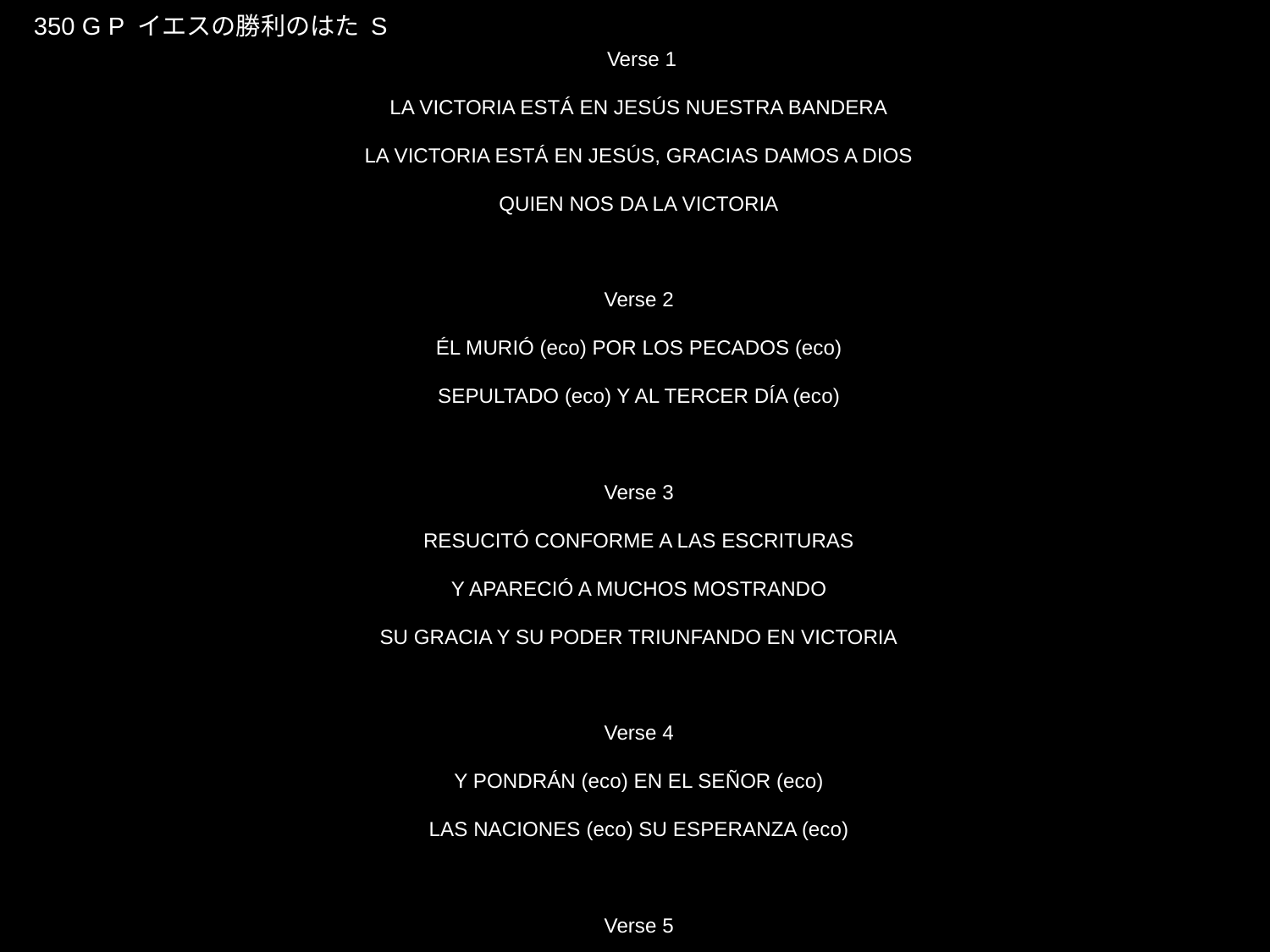

いえすのしょうりのはた
★P
350 G P イエスの勝利のはた S
 Verse 1
LA VICTORIA ESTÁ EN JESÚS NUESTRA BANDERA
LA VICTORIA ESTÁ EN JESÚS, GRACIAS DAMOS A DIOS
QUIEN NOS DA LA VICTORIA

Verse 2
ÉL MURIÓ (eco) POR LOS PECADOS (eco)
SEPULTADO (eco) Y AL TERCER DÍA (eco)

Verse 3
RESUCITÓ CONFORME A LAS ESCRITURAS
Y APARECIÓ A MUCHOS MOSTRANDO
SU GRACIA Y SU PODER TRIUNFANDO EN VICTORIA

Verse 4
Y PONDRÁN (eco) EN EL SEÑOR (eco)
LAS NACIONES (eco) SU ESPERANZA (eco)

Verse 5
NO APAGARÁ EL FUEGO QUE HUMEA NI PARTIRÁ LA CAÑA QUEBRADA
HASTA ESTABLECER LA JUSTICIA EN VICTORIA
★５